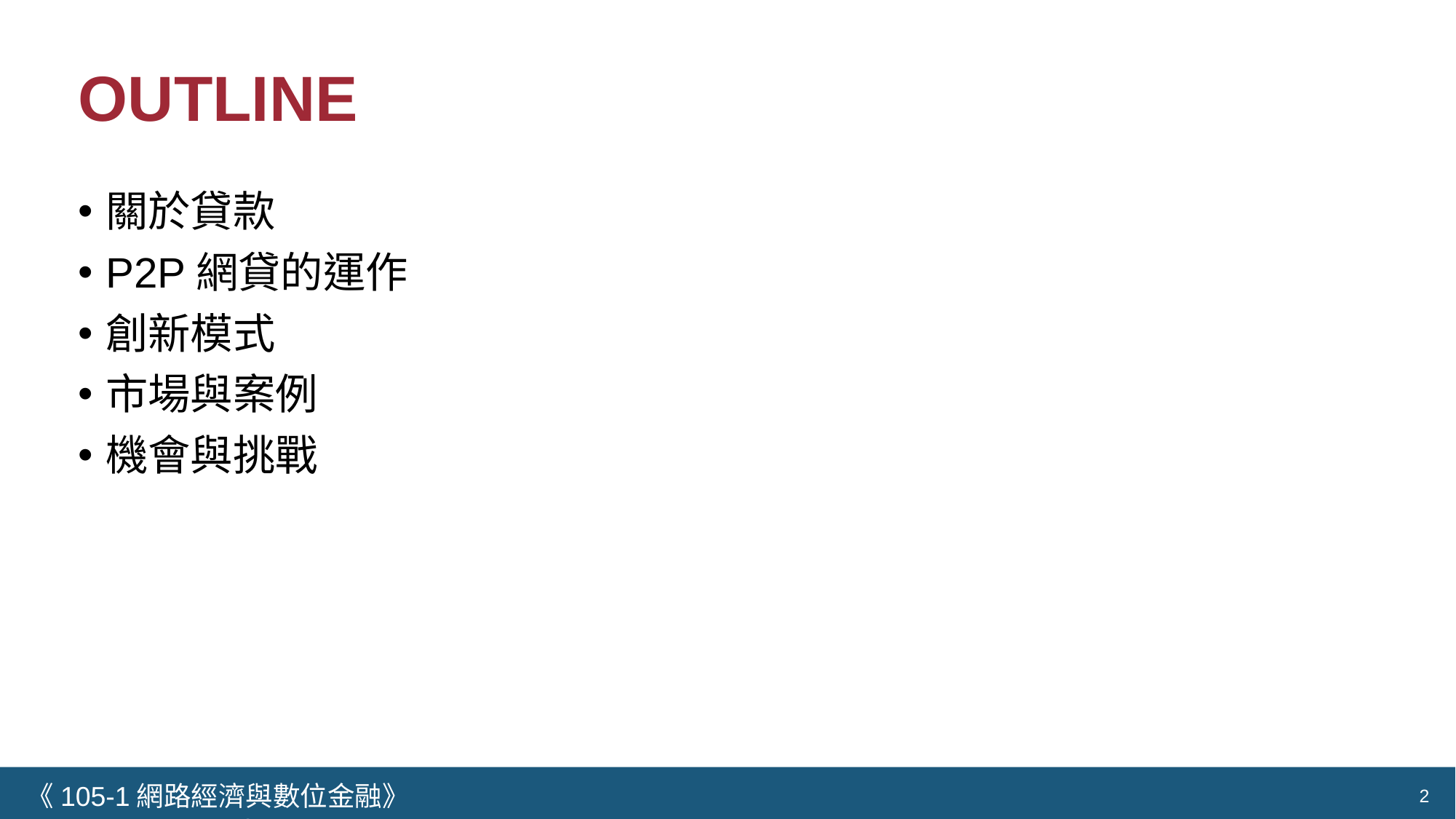

OUTLINE
關於貸款
P2P網貸的運作
創新模式
市場與案例
機會與挑戰
《105-1網路經濟與數位金融》                                                                                                                                             NCTU.IIM.IEBI Lab
2